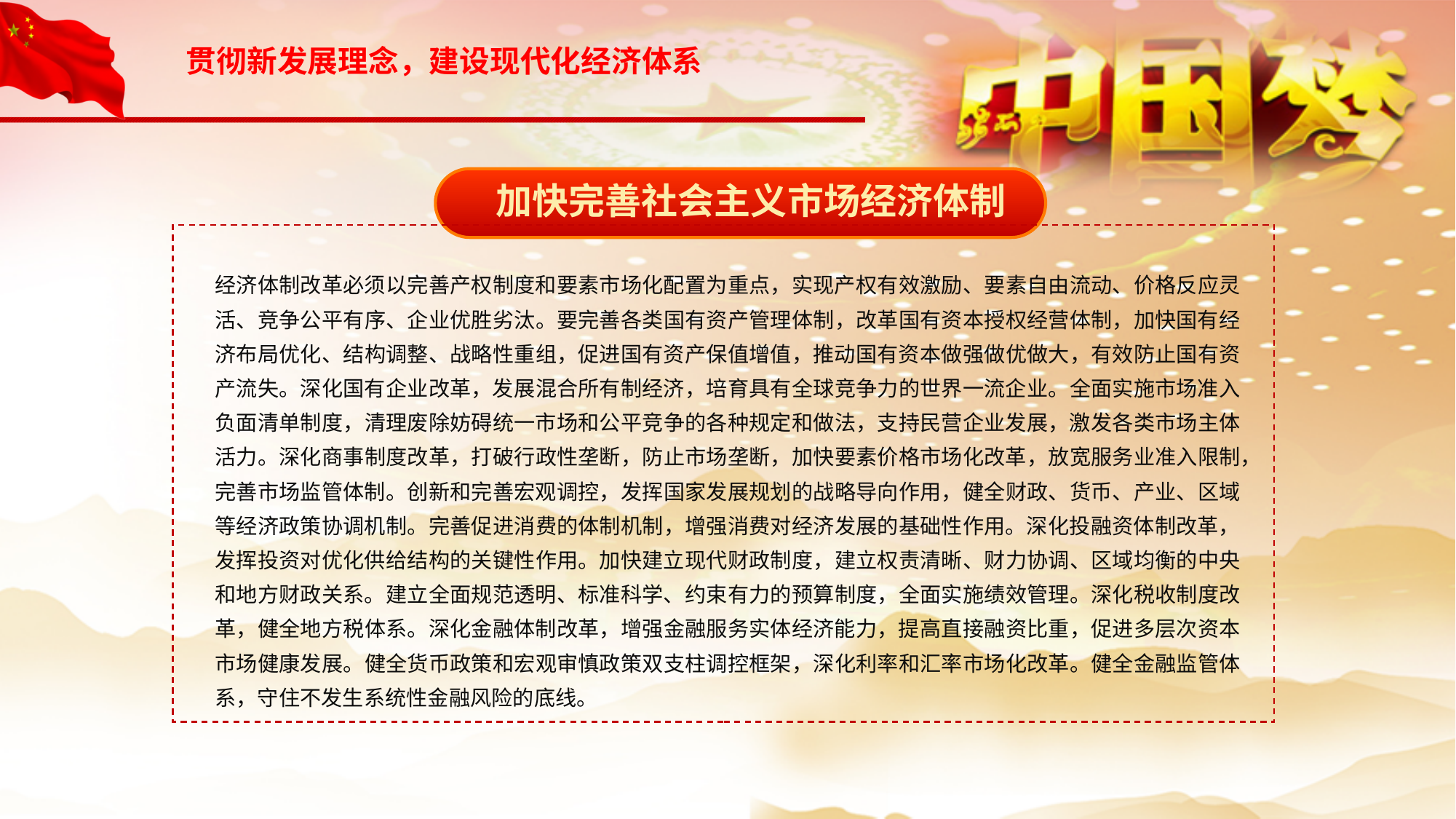

贯彻新发展理念，建设现代化经济体系

加快完善社会主义市场经济体制

经济体制改革必须以完善产权制度和要素市场化配置为重点，实现产权有效激励、要素自由流动、价格反应灵活、竞争公平有序、企业优胜劣汰。要完善各类国有资产管理体制，改革国有资本授权经营体制，加快国有经济布局优化、结构调整、战略性重组，促进国有资产保值增值，推动国有资本做强做优做大，有效防止国有资产流失。深化国有企业改革，发展混合所有制经济，培育具有全球竞争力的世界一流企业。全面实施市场准入负面清单制度，清理废除妨碍统一市场和公平竞争的各种规定和做法，支持民营企业发展，激发各类市场主体活力。深化商事制度改革，打破行政性垄断，防止市场垄断，加快要素价格市场化改革，放宽服务业准入限制，完善市场监管体制。创新和完善宏观调控，发挥国家发展规划的战略导向作用，健全财政、货币、产业、区域等经济政策协调机制。完善促进消费的体制机制，增强消费对经济发展的基础性作用。深化投融资体制改革，发挥投资对优化供给结构的关键性作用。加快建立现代财政制度，建立权责清晰、财力协调、区域均衡的中央和地方财政关系。建立全面规范透明、标准科学、约束有力的预算制度，全面实施绩效管理。深化税收制度改革，健全地方税体系。深化金融体制改革，增强金融服务实体经济能力，提高直接融资比重，促进多层次资本市场健康发展。健全货币政策和宏观审慎政策双支柱调控框架，深化利率和汇率市场化改革。健全金融监管体系，守住不发生系统性金融风险的底线。